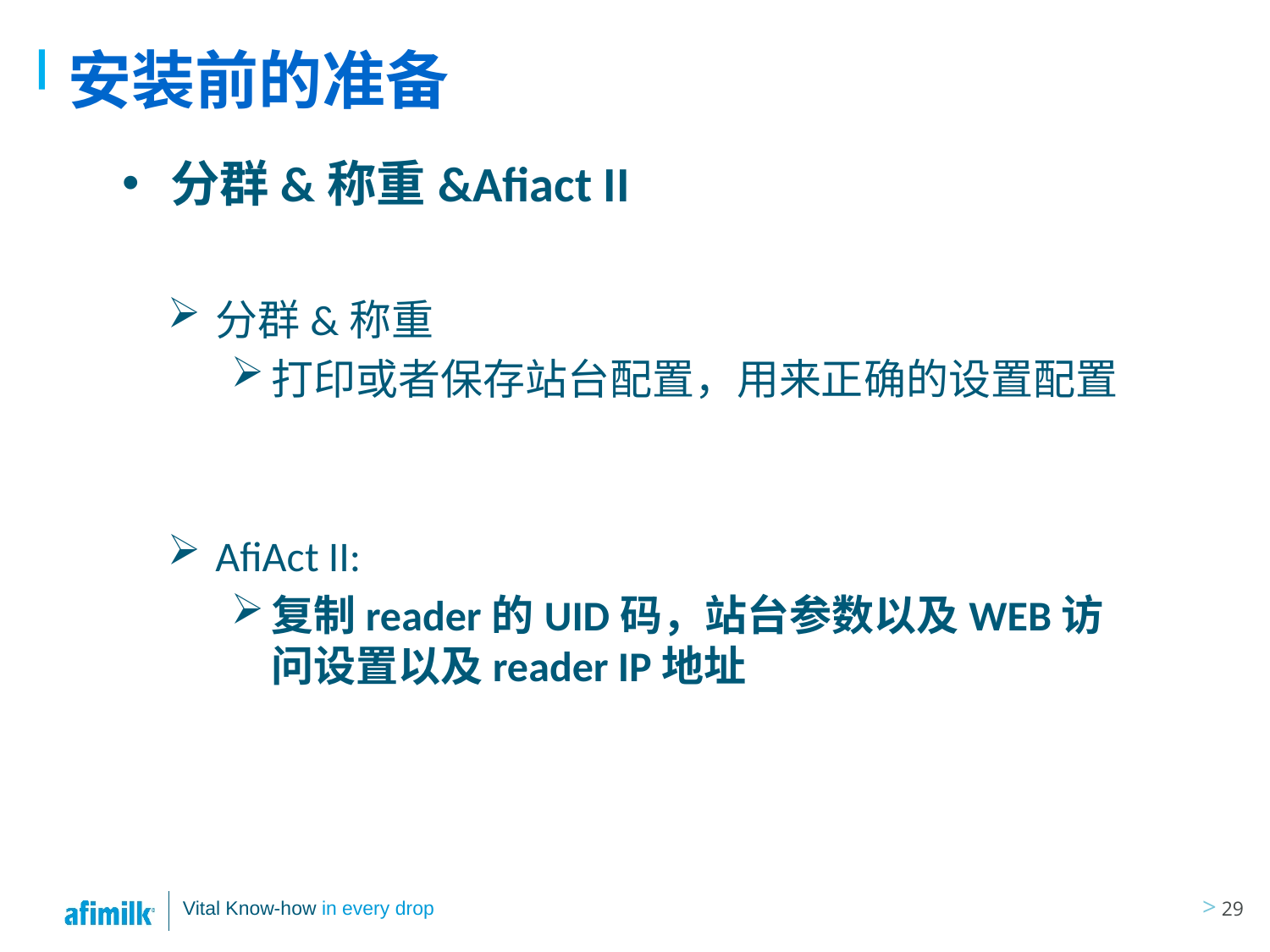

# 安装前的准备
分群&称重&Afiact II

分群&称重
打印或者保存站台配置，用来正确的设置配置

AfiAct II:
复制reader的UID码，站台参数以及WEB访问设置以及reader IP地址